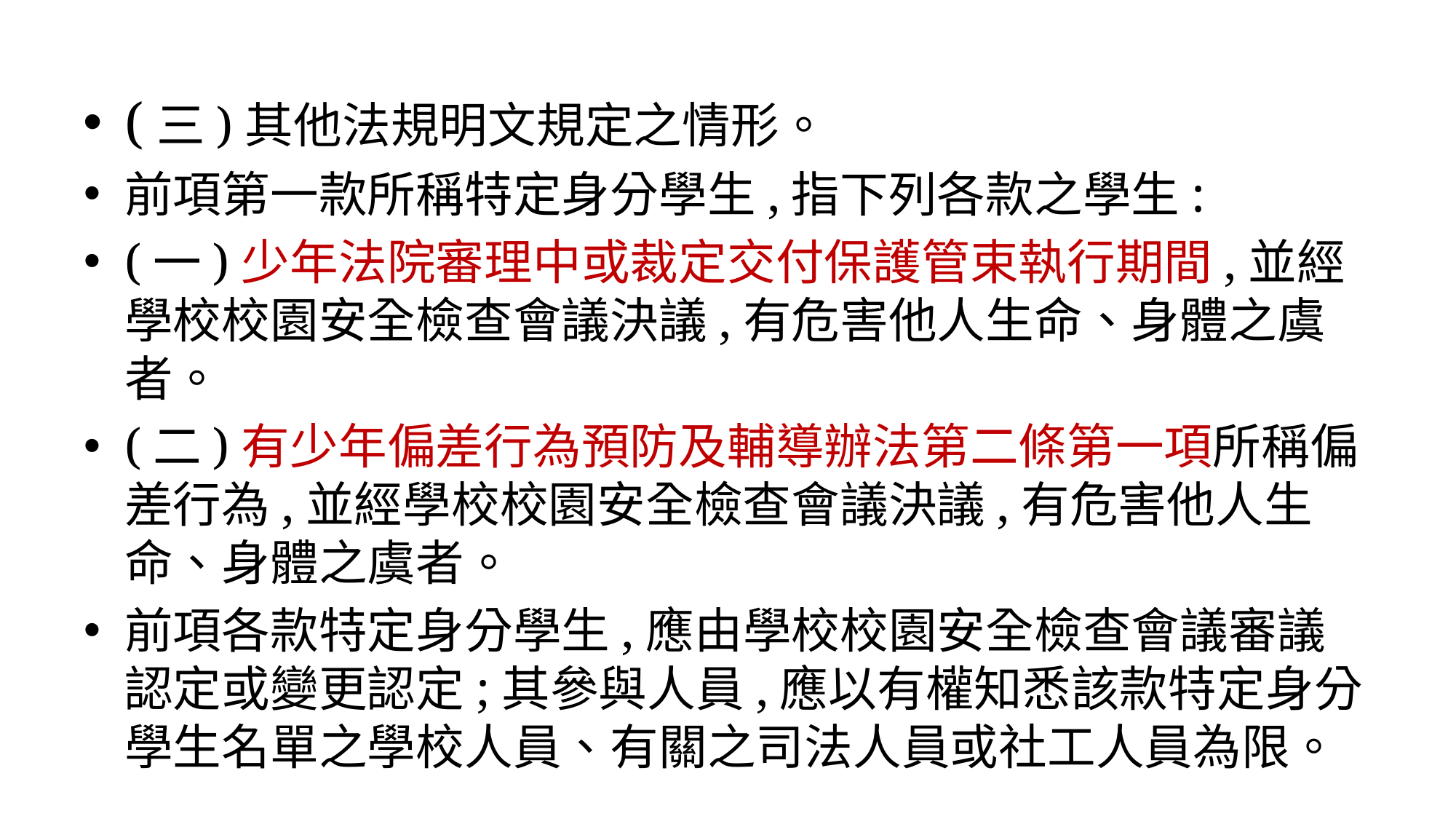

#
(三)其他法規明文規定之情形。
前項第一款所稱特定身分學生,指下列各款之學生:
(一)少年法院審理中或裁定交付保護管束執行期間,並經學校校園安全檢查會議決議,有危害他人生命、身體之虞者。
(二)有少年偏差行為預防及輔導辦法第二條第一項所稱偏差行為,並經學校校園安全檢查會議決議,有危害他人生命、身體之虞者。
前項各款特定身分學生,應由學校校園安全檢查會議審議認定或變更認定;其參與人員,應以有權知悉該款特定身分學生名單之學校人員、有關之司法人員或社工人員為限。